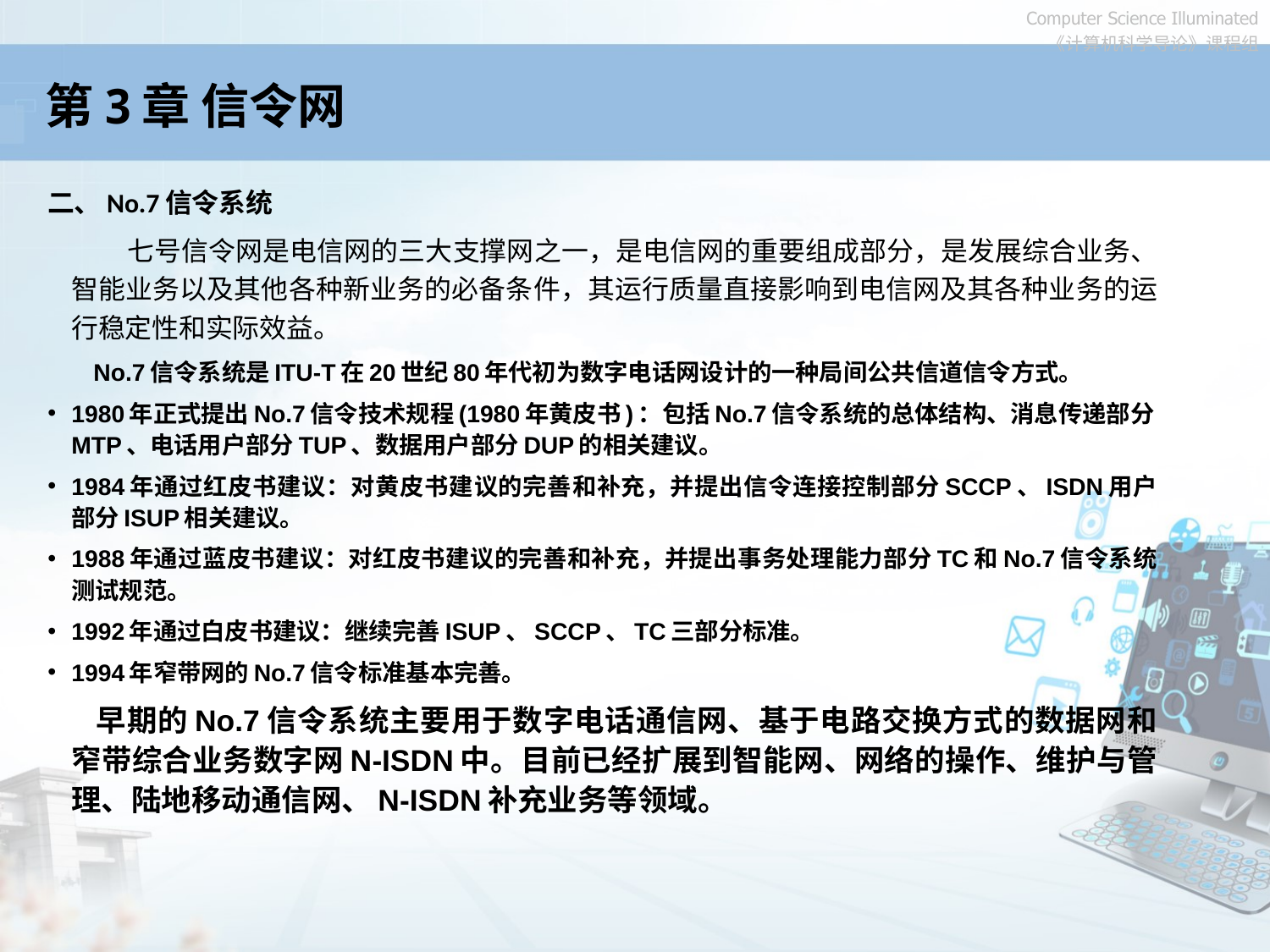

# 第3章 信令网
二、No.7信令系统
            七号信令网是电信网的三大支撑网之一，是电信网的重要组成部分，是发展综合业务、智能业务以及其他各种新业务的必备条件，其运行质量直接影响到电信网及其各种业务的运行稳定性和实际效益。
       No.7信令系统是ITU-T在20世纪80年代初为数字电话网设计的一种局间公共信道信令方式。
1980年正式提出No.7信令技术规程(1980年黄皮书)：包括No.7信令系统的总体结构、消息传递部分MTP、电话用户部分TUP、数据用户部分DUP的相关建议。
1984年通过红皮书建议：对黄皮书建议的完善和补充，并提出信令连接控制部分SCCP、ISDN用户部分ISUP相关建议。
1988年通过蓝皮书建议：对红皮书建议的完善和补充，并提出事务处理能力部分TC和No.7信令系统测试规范。
1992年通过白皮书建议：继续完善ISUP、SCCP、TC三部分标准。
1994年窄带网的No.7信令标准基本完善。
       早期的No.7信令系统主要用于数字电话通信网、基于电路交换方式的数据网和窄带综合业务数字网N-ISDN中。目前已经扩展到智能网、网络的操作、维护与管理、陆地移动通信网、N-ISDN补充业务等领域。